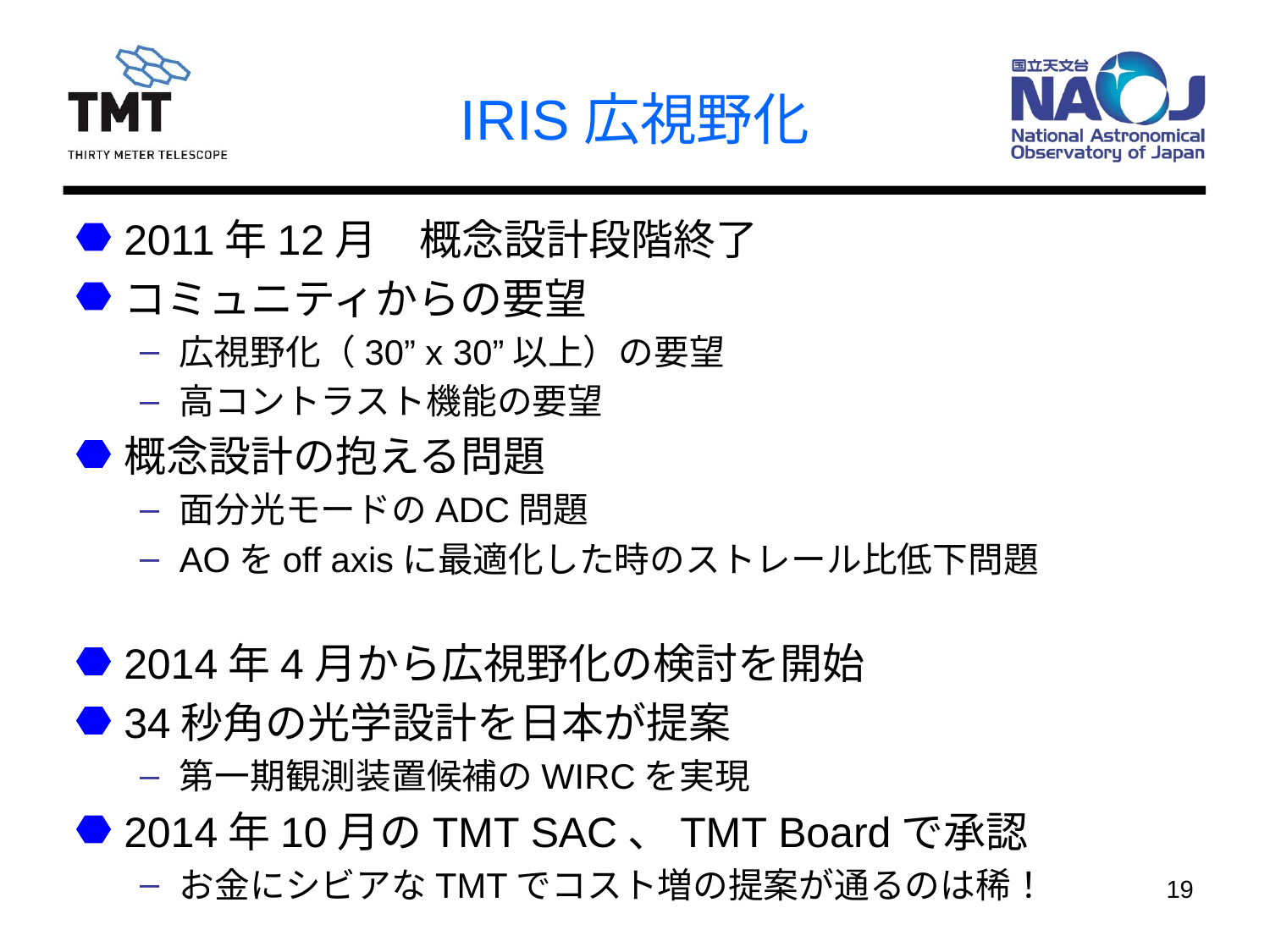

# IRIS広視野化
2011年12月　概念設計段階終了
コミュニティからの要望
広視野化（30” x 30”以上）の要望
高コントラスト機能の要望
概念設計の抱える問題
面分光モードのADC問題
AOをoff axisに最適化した時のストレール比低下問題

2014年4月から広視野化の検討を開始
34秒角の光学設計を日本が提案
第一期観測装置候補のWIRCを実現
2014年10月のTMT SAC、TMT Boardで承認
お金にシビアなTMTでコスト増の提案が通るのは稀！

19